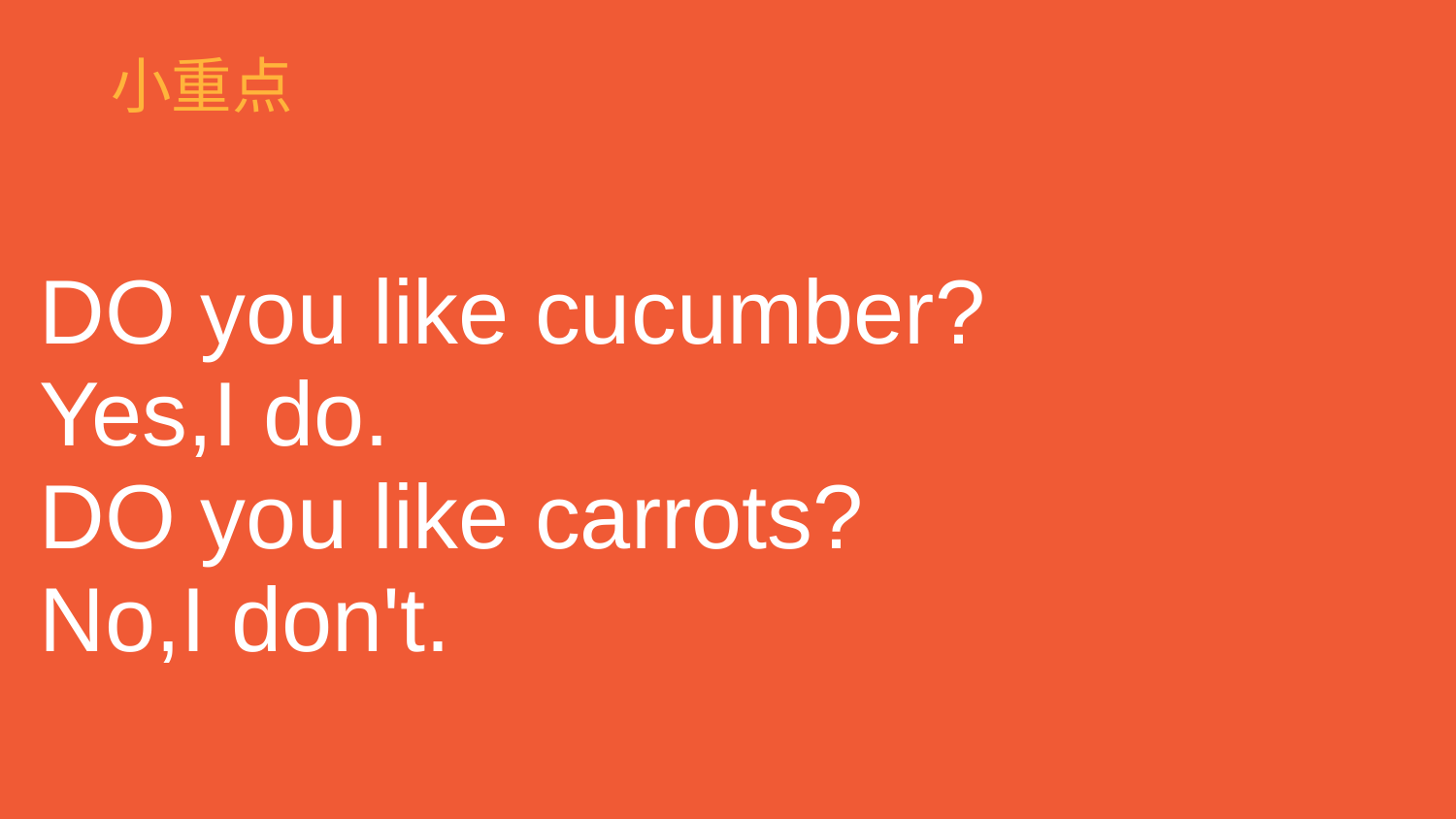

# 小重点
DO you like cucumber?
Yes,I do.
DO you like carrots?
No,I don't.